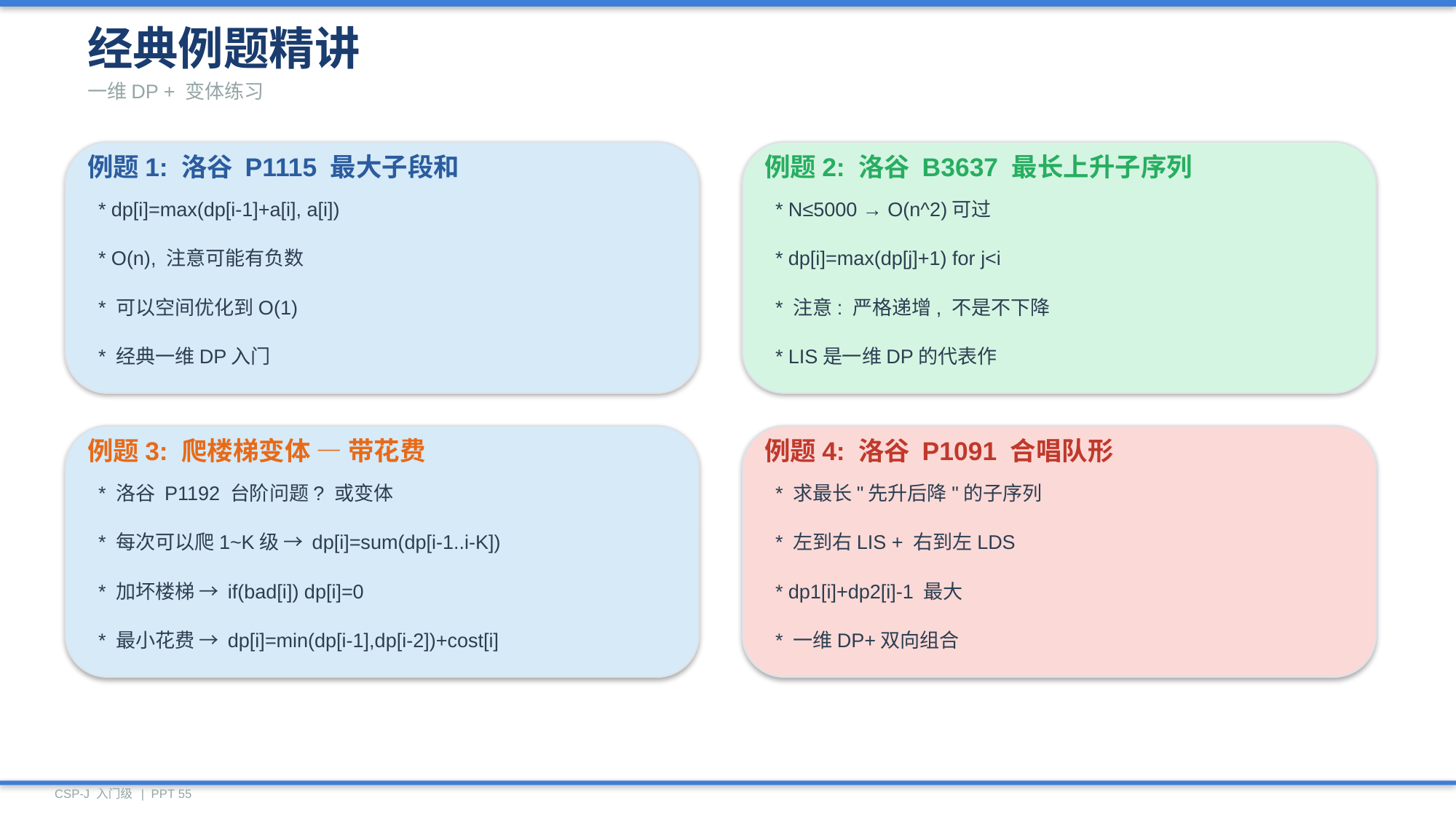

经典例题精讲
一维DP + 变体练习

例题1: 洛谷 P1115 最大子段和
例题2: 洛谷 B3637 最长上升子序列
* dp[i]=max(dp[i-1]+a[i], a[i])
* N≤5000 → O(n^2)可过
* O(n), 注意可能有负数
* dp[i]=max(dp[j]+1) for j<i
* 可以空间优化到O(1)
* 注意: 严格递增, 不是不下降
* 经典一维DP入门
* LIS是一维DP的代表作

例题3: 爬楼梯变体 — 带花费
例题4: 洛谷 P1091 合唱队形
* 洛谷 P1192 台阶问题? 或变体
* 求最长"先升后降"的子序列
* 每次可以爬1~K级 → dp[i]=sum(dp[i-1..i-K])
* 左到右LIS + 右到左LDS
* 加坏楼梯 → if(bad[i]) dp[i]=0
* dp1[i]+dp2[i]-1 最大
* 最小花费 → dp[i]=min(dp[i-1],dp[i-2])+cost[i]
* 一维DP+双向组合

CSP-J 入门级  |  PPT 55